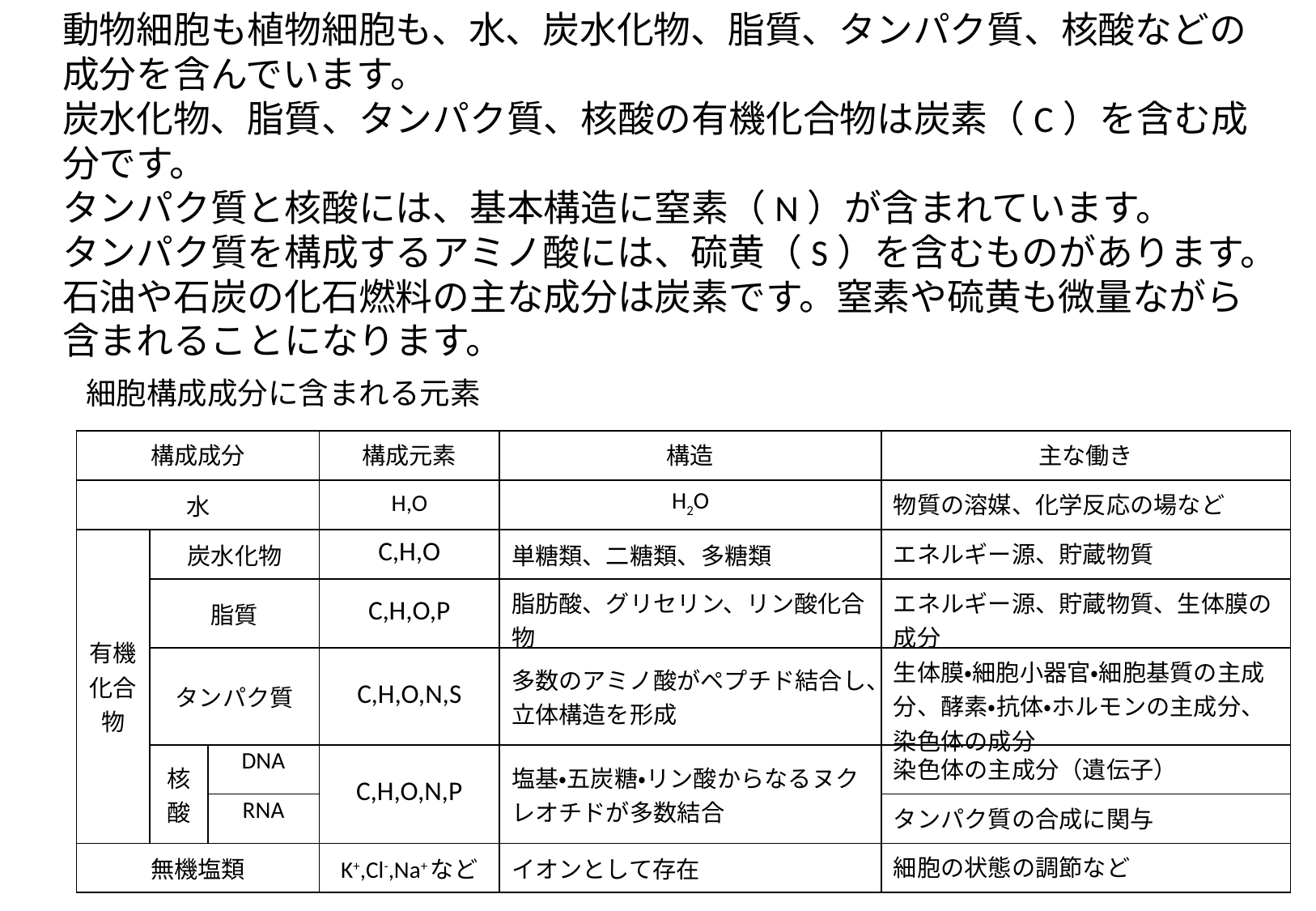

動物細胞も植物細胞も、水、炭水化物、脂質、タンパク質、核酸などの成分を含んでいます。
炭水化物、脂質、タンパク質、核酸の有機化合物は炭素（C）を含む成分です。
タンパク質と核酸には、基本構造に窒素（N）が含まれています。
タンパク質を構成するアミノ酸には、硫黄（S）を含むものがあります。
石油や石炭の化石燃料の主な成分は炭素です。窒素や硫黄も微量ながら含まれることになります。
細胞構成成分に含まれる元素
| 構成成分 |  |  | 構成元素 | 構造 | 主な働き |
| --- | --- | --- | --- | --- | --- |
| 水 |  |  | H,O | H2O | 物質の溶媒、化学反応の場など |
| 有機化合物 | 炭水化物 |  | C,H,O | 単糖類、二糖類、多糖類 | エネルギー源、貯蔵物質 |
|  | 脂質 |  | C,H,O,P | 脂肪酸、グリセリン、リン酸化合物 | エネルギー源、貯蔵物質、生体膜の成分 |
|  | タンパク質 |  | C,H,O,N,S | 多数のアミノ酸がペプチド結合し、立体構造を形成 | 生体膜・細胞小器官・細胞基質の主成分、酵素・抗体・ホルモンの主成分、染色体の成分 |
|  | 核酸 | DNA | C,H,O,N,P | 塩基・五炭糖・リン酸からなるヌクレオチドが多数結合 | 染色体の主成分（遺伝子） |
|  |  | RNA |  |  | タンパク質の合成に関与 |
| 無機塩類 |  |  | K+,Cl-,Na+など | イオンとして存在 | 細胞の状態の調節など |